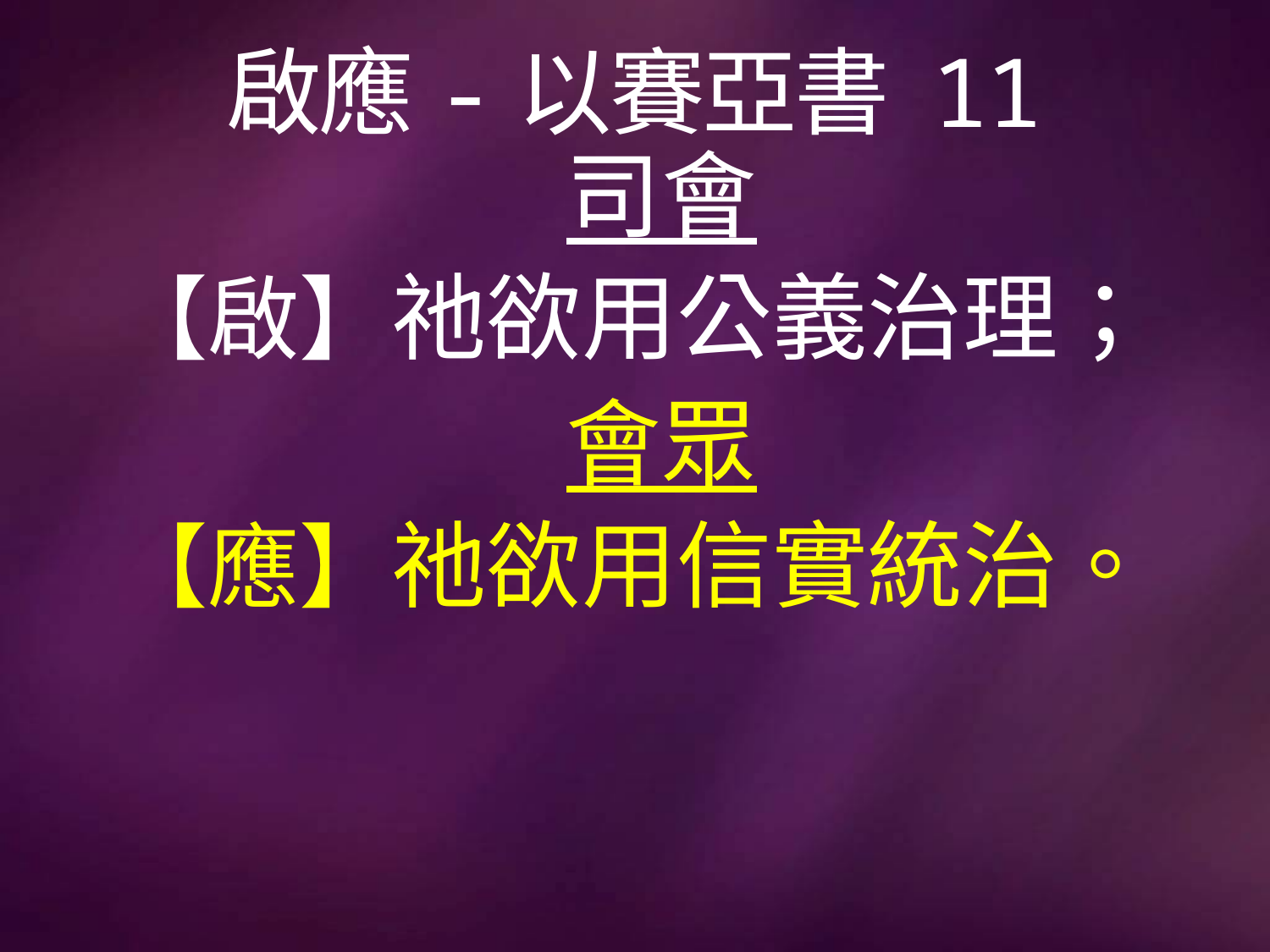

# 啟應-以賽亞書 11
司會
【啟】祂欲用公義治理；

會眾
【應】祂欲用信實統治。